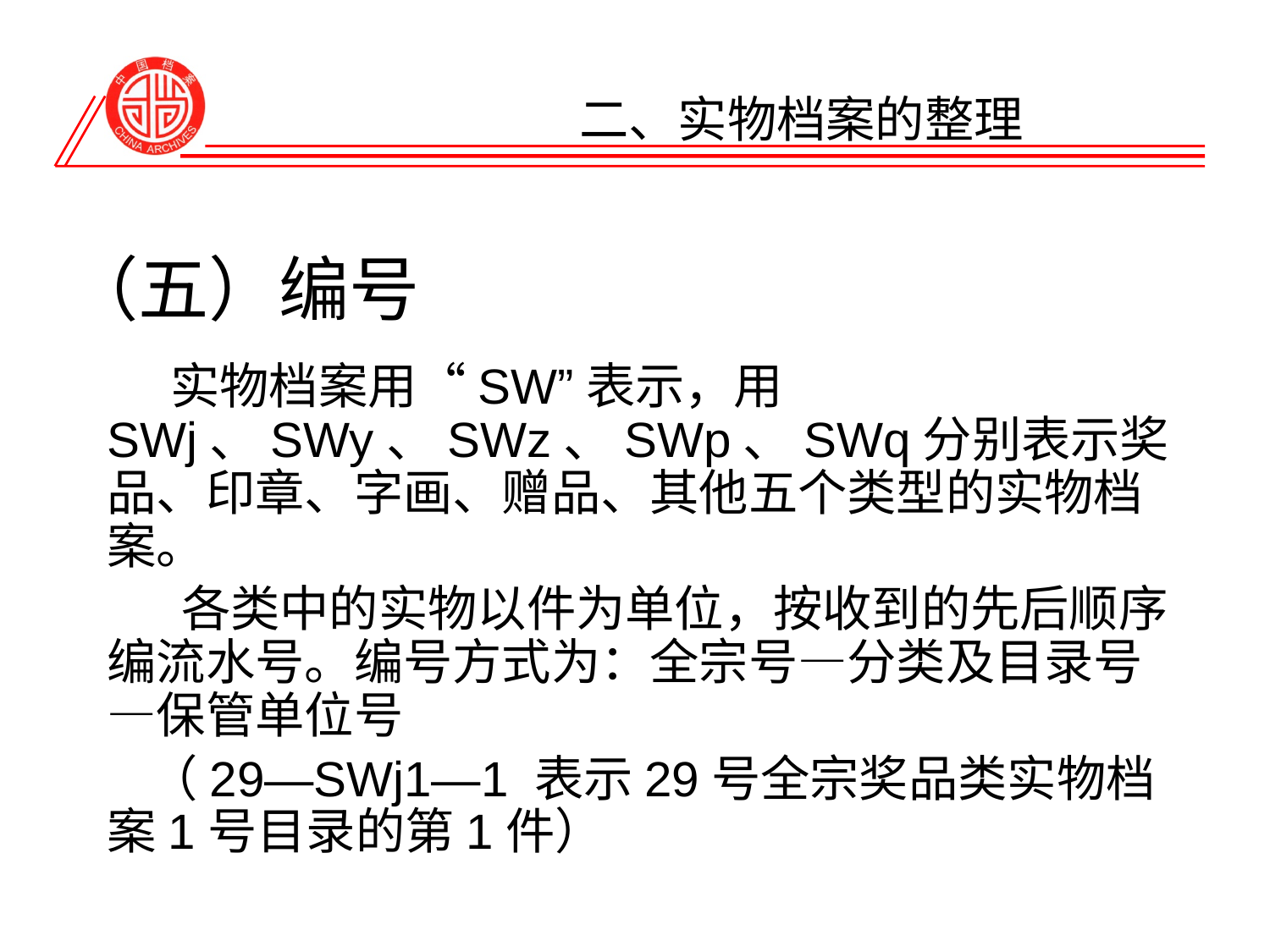

# 二、实物档案的整理
（五）编号
         实物档案用“SW”表示，用SWj、SWy、SWz、SWp、SWq分别表示奖品、印章、字画、赠品、其他五个类型的实物档案。
          各类中的实物以件为单位，按收到的先后顺序编流水号。编号方式为：全宗号—分类及目录号—保管单位号
       （29—SWj1—1 表示29号全宗奖品类实物档案1号目录的第1件）